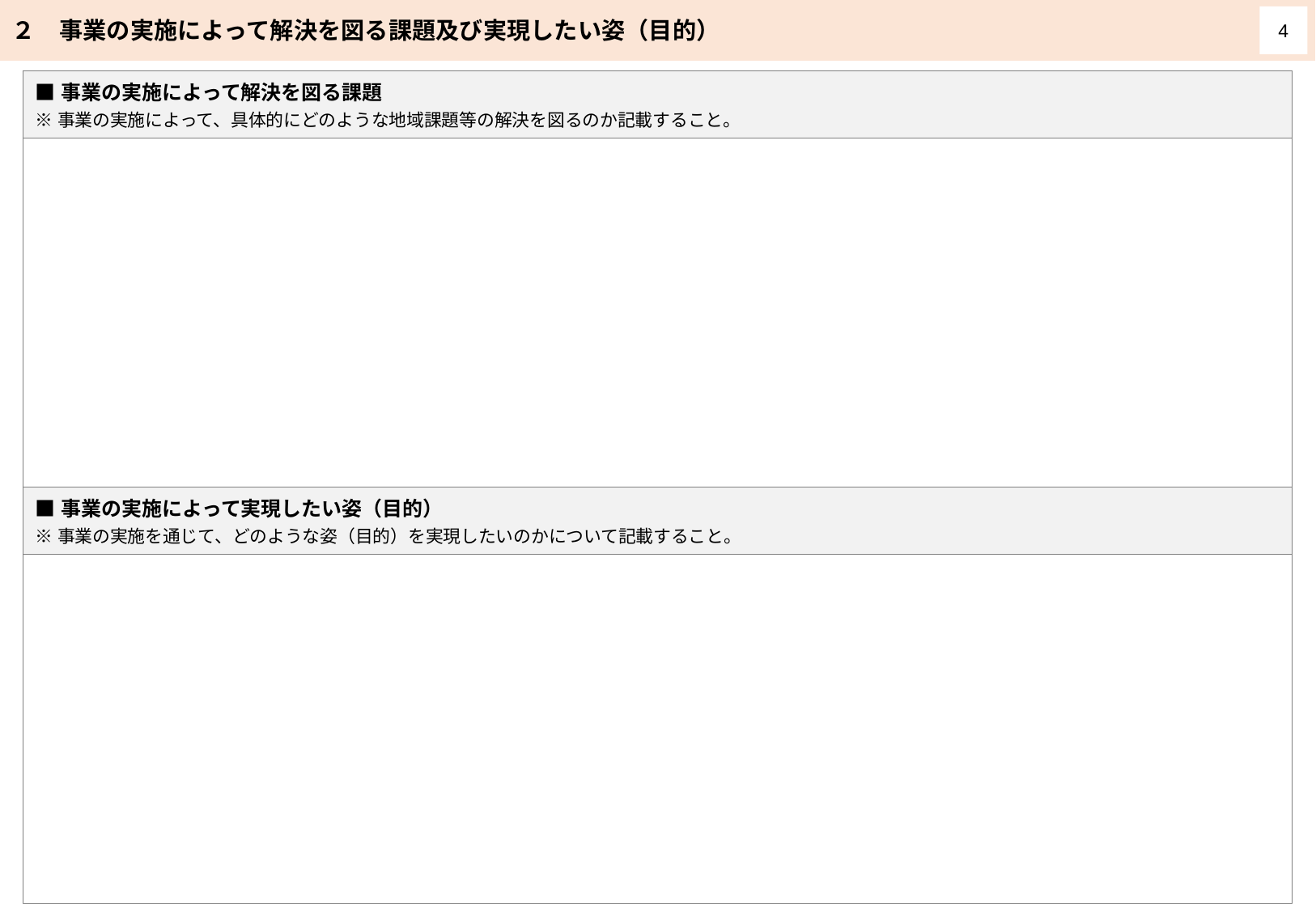

２　事業の実施によって解決を図る課題及び実現したい姿（目的）
4
| ■事業の実施によって解決を図る課題 ※事業の実施によって、具体的にどのような地域課題等の解決を図るのか記載すること。 |
| --- |
|  |
| ■事業の実施によって実現したい姿（目的） ※事業の実施を通じて、どのような姿（目的）を実現したいのかについて記載すること。 |
|  |